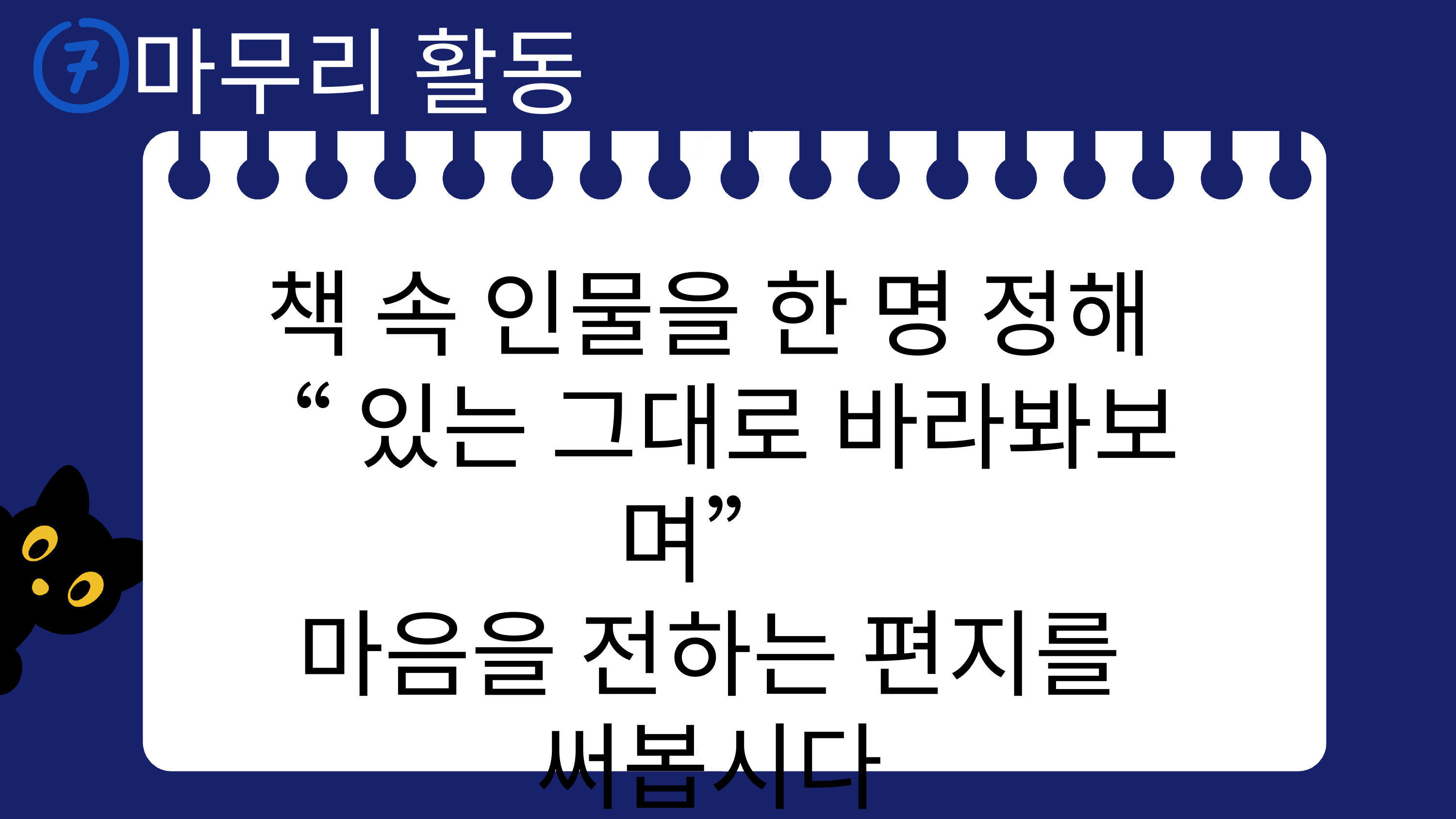

마무리 활동

책 속 인물을 한 명 정해
“있는 그대로 바라봐보며”
마음을 전하는 편지를
써봅시다